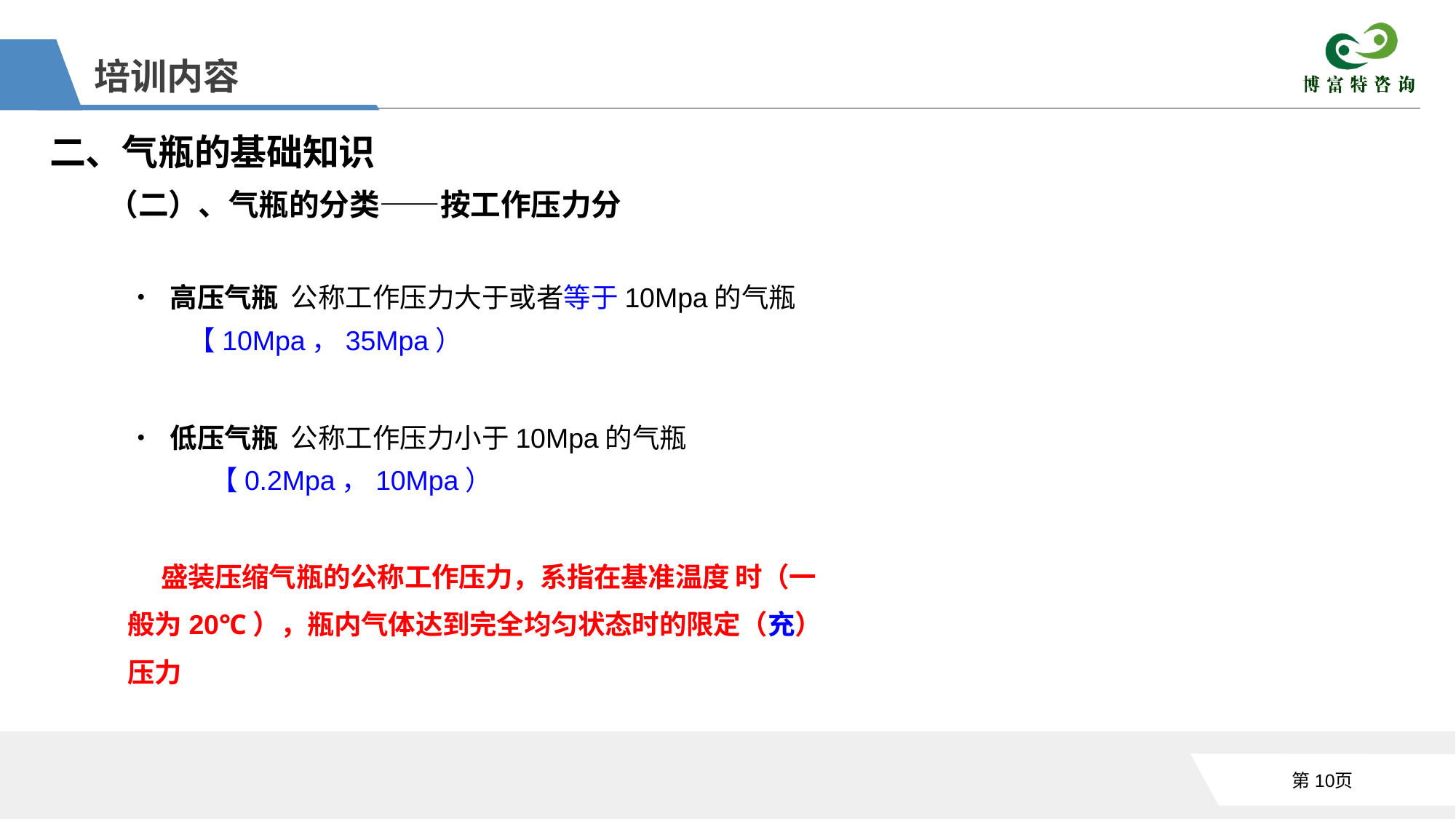

培训内容
二、气瓶的基础知识
（二）、气瓶的分类——按工作压力分
•	高压气瓶  公称工作压力大于或者等于10Mpa的气瓶
【10Mpa，35Mpa）
•	低压气瓶  公称工作压力小于10Mpa的气瓶
【0.2Mpa，10Mpa）
盛装压缩气瓶的公称工作压力，系指在基准温度 时（一般为20℃），瓶内气体达到完全均匀状态时的限定（充）压力